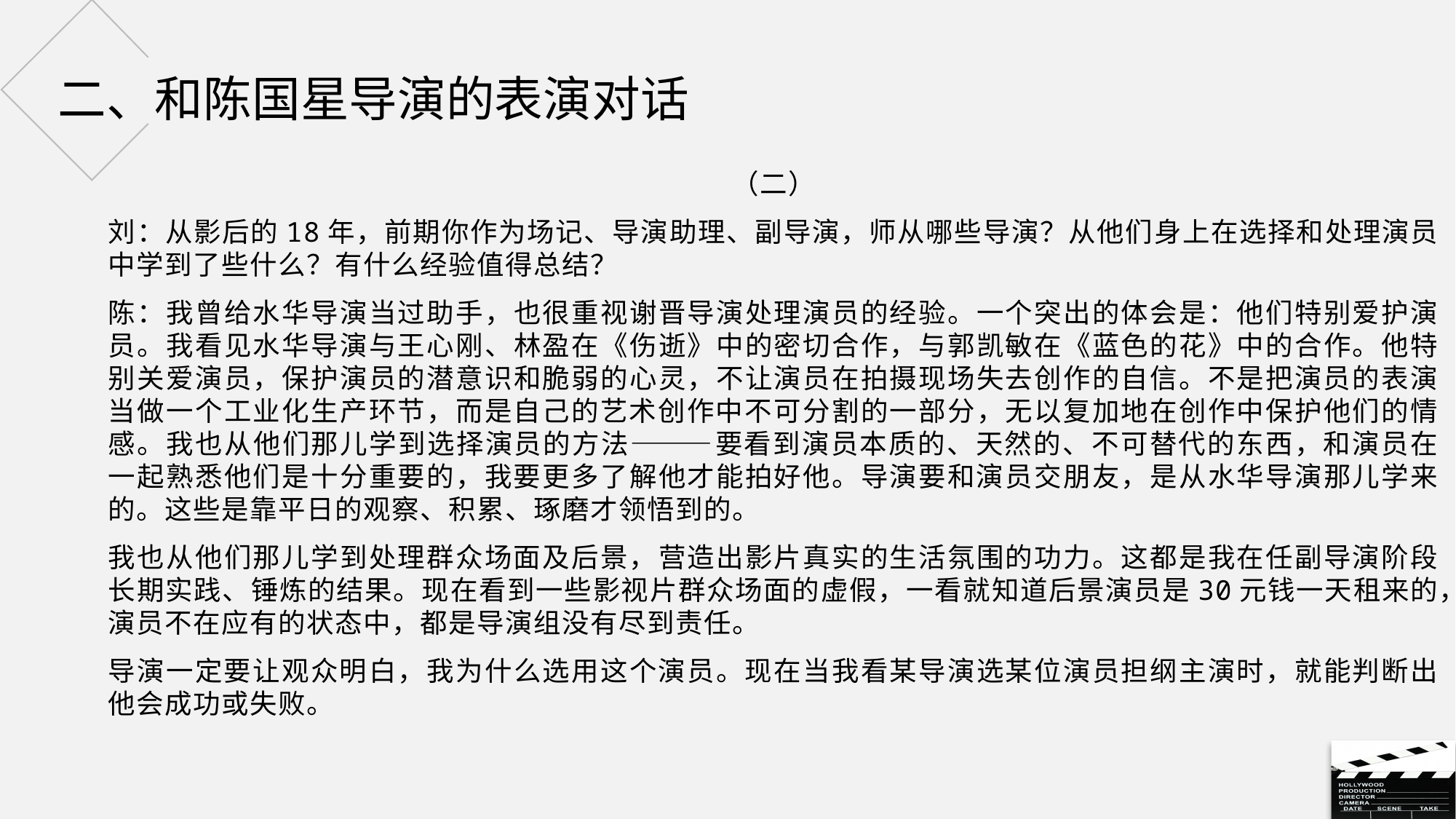

# 二、和陈国星导演的表演对话
（二）
刘：从影后的18年，前期你作为场记、导演助理、副导演，师从哪些导演？从他们身上在选择和处理演员中学到了些什么？有什么经验值得总结？
陈：我曾给水华导演当过助手，也很重视谢晋导演处理演员的经验。一个突出的体会是：他们特别爱护演员。我看见水华导演与王心刚、林盈在《伤逝》中的密切合作，与郭凯敏在《蓝色的花》中的合作。他特别关爱演员，保护演员的潜意识和脆弱的心灵，不让演员在拍摄现场失去创作的自信。不是把演员的表演当做一个工业化生产环节，而是自己的艺术创作中不可分割的一部分，无以复加地在创作中保护他们的情感。我也从他们那儿学到选择演员的方法———要看到演员本质的、天然的、不可替代的东西，和演员在一起熟悉他们是十分重要的，我要更多了解他才能拍好他。导演要和演员交朋友，是从水华导演那儿学来的。这些是靠平日的观察、积累、琢磨才领悟到的。
我也从他们那儿学到处理群众场面及后景，营造出影片真实的生活氛围的功力。这都是我在任副导演阶段长期实践、锤炼的结果。现在看到一些影视片群众场面的虚假，一看就知道后景演员是30元钱一天租来的，演员不在应有的状态中，都是导演组没有尽到责任。
导演一定要让观众明白，我为什么选用这个演员。现在当我看某导演选某位演员担纲主演时，就能判断出他会成功或失败。